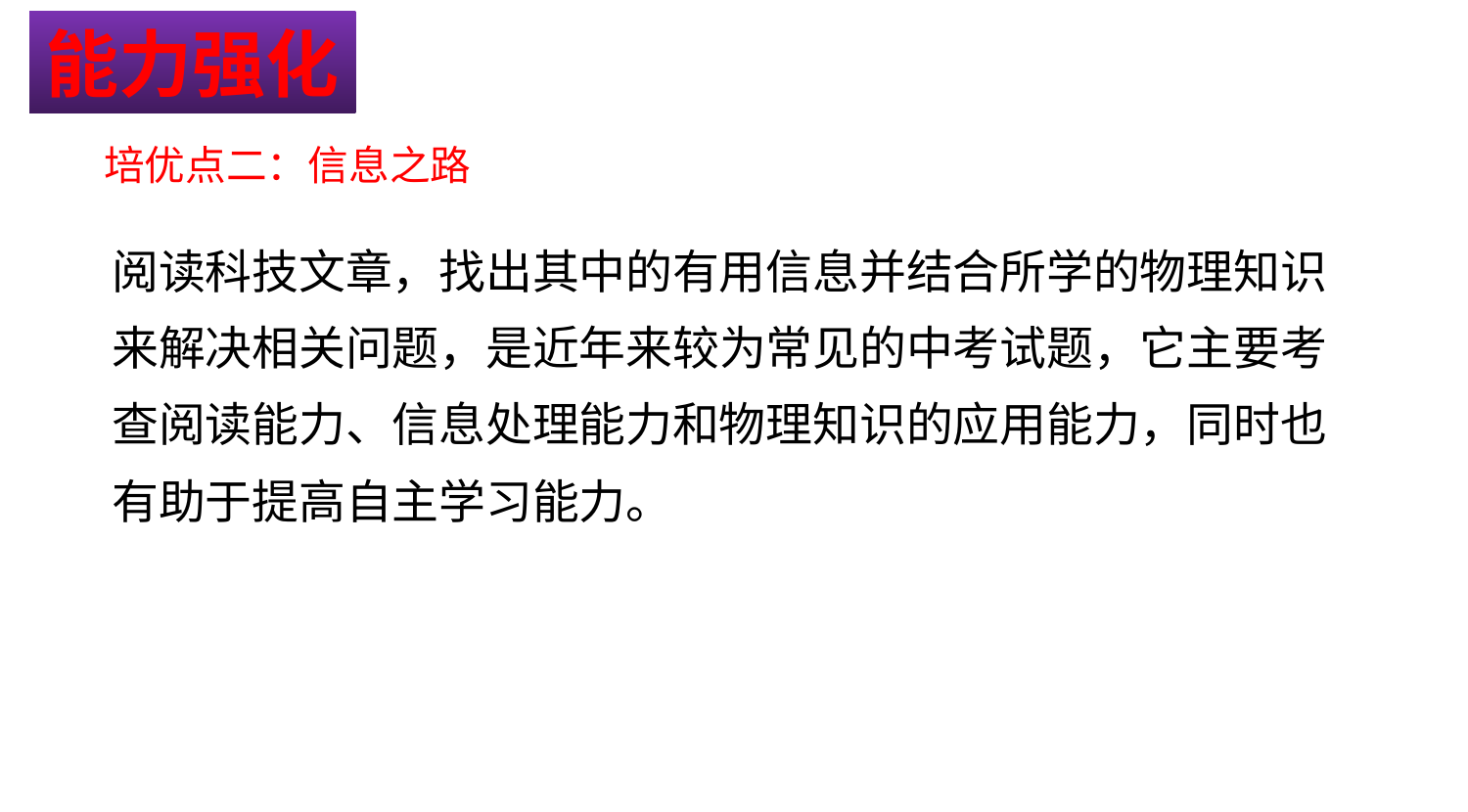

能力强化
培优点二：信息之路
阅读科技文章，找出其中的有用信息并结合所学的物理知识

来解决相关问题，是近年来较为常见的中考试题，它主要考

查阅读能力、信息处理能力和物理知识的应用能力，同时也

有助于提高自主学习能力。